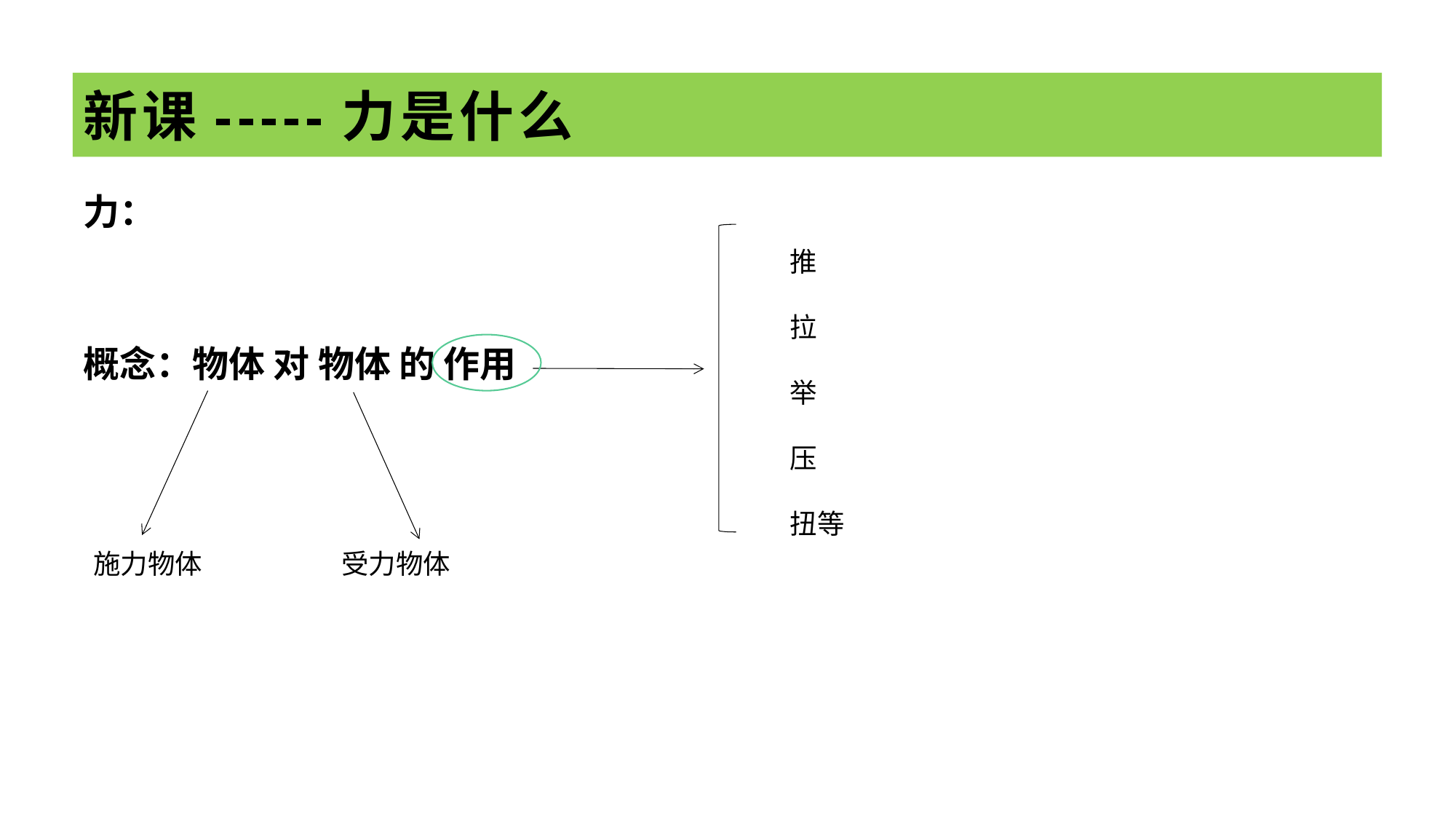

# 新课-----力是什么
力：
推
拉
举
压
扭等

概念：物体 对 物体 的 作用
施力物体
受力物体